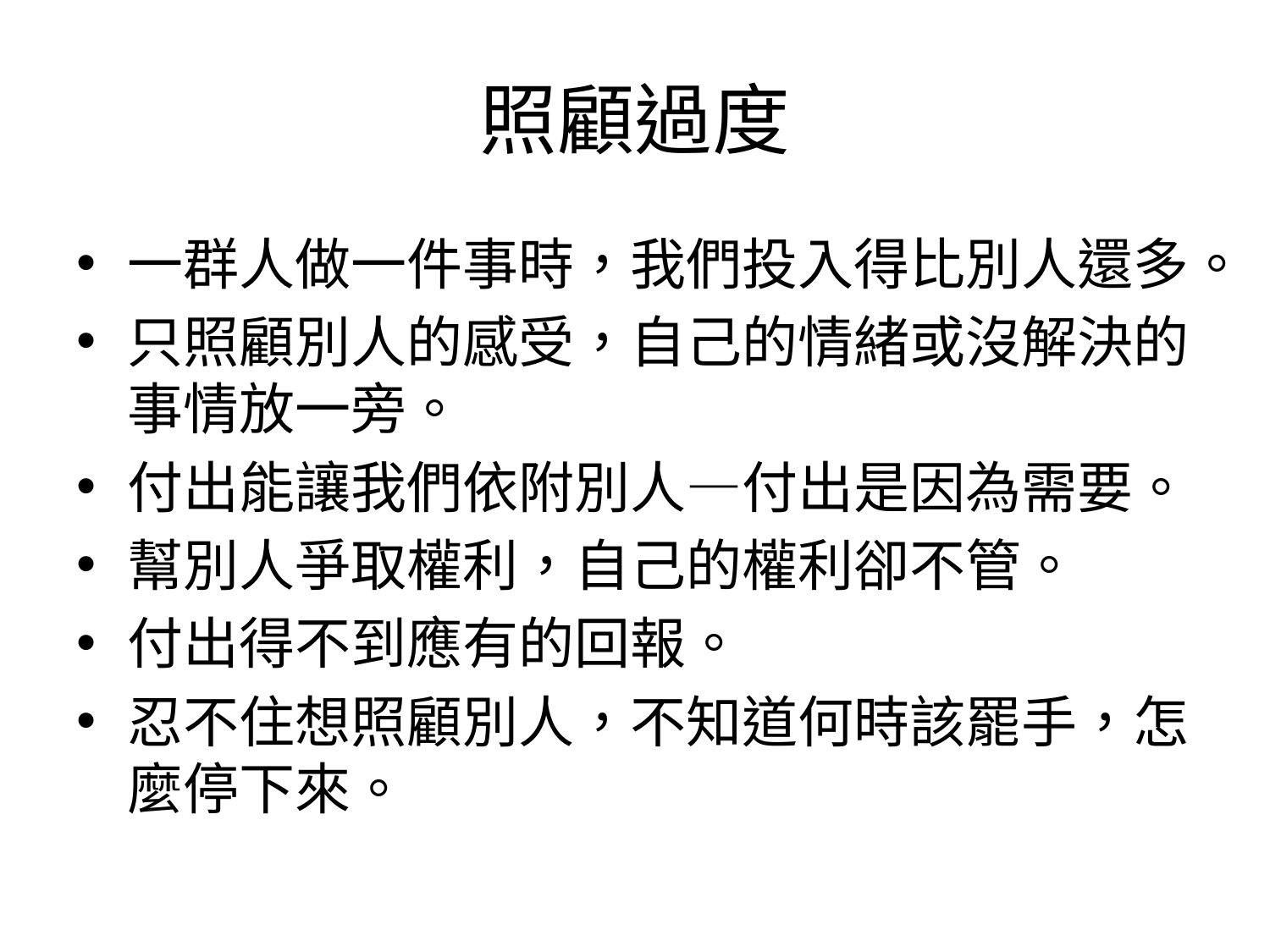

# 照顧過度
一群人做一件事時，我們投入得比別人還多。
只照顧別人的感受，自己的情緒或沒解決的事情放一旁。
付出能讓我們依附別人—付出是因為需要。
幫別人爭取權利，自己的權利卻不管。
付出得不到應有的回報。
忍不住想照顧別人，不知道何時該罷手，怎麼停下來。